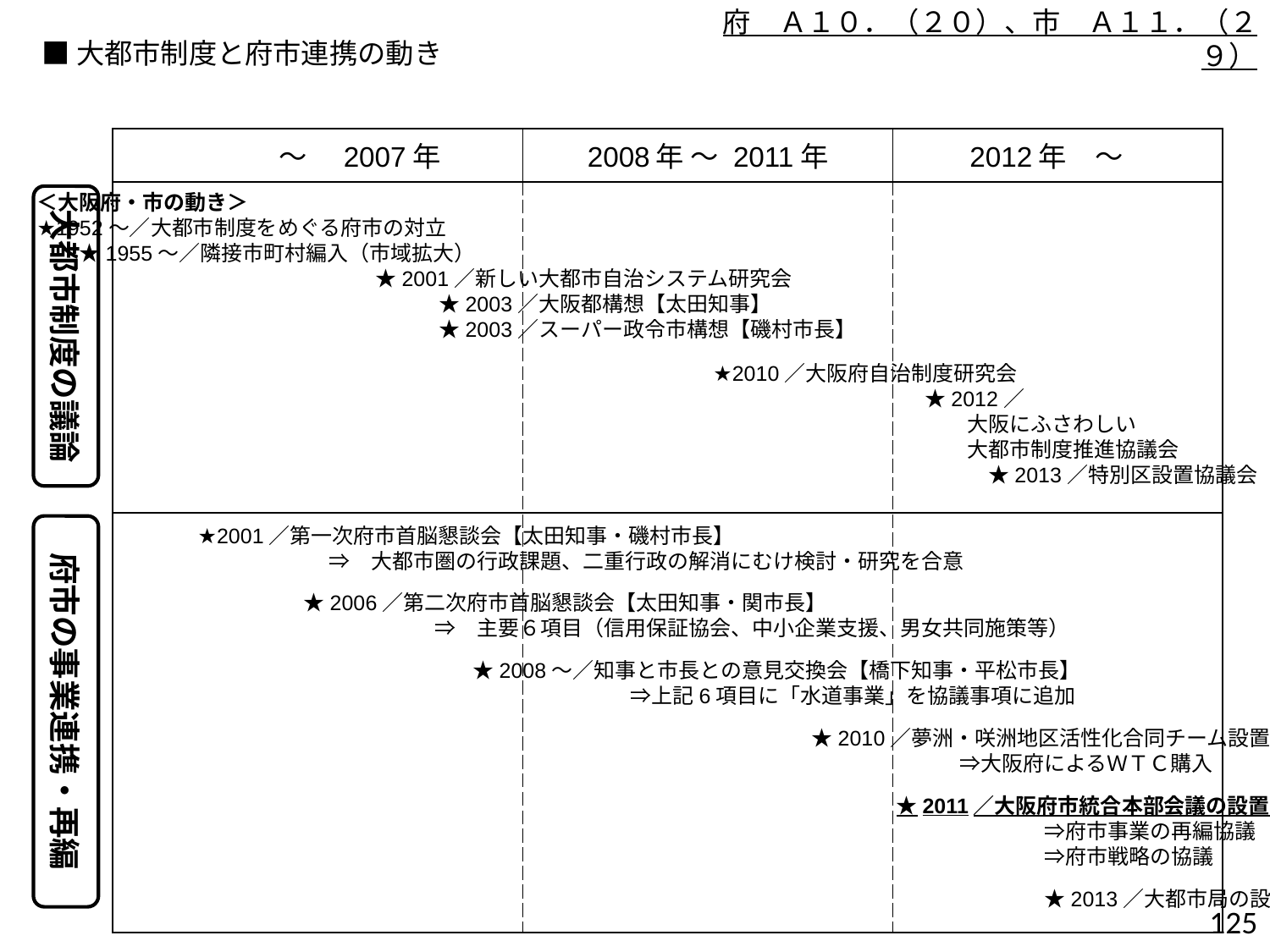

府　Ａ１０．（２０）、市　Ａ１１．（２９）
■大都市制度と府市連携の動き
| ～　2007年 | 2008年 ～ 2011年 | 2012年　～ |
| --- | --- | --- |
|  |  |  |
|  |  |  |
＜大阪府・市の動き＞
★1952～／大都市制度をめぐる府市の対立
　　★1955～／隣接市町村編入（市域拡大）
　　　　　　　　　　　　　　　　★2001／新しい大都市自治システム研究会
　　　　　　　　　　　　　　　　　　　★2003／大阪都構想【太田知事】
　　　　　　　　　　　　　　　　　　　★2003／スーパー政令市構想【磯村市長】
大都市制度の議論
★2010／大阪府自治制度研究会
　　　　　　　　　　★2012／
　　　　　　　　　　　　大阪にふさわしい
　　　　　　　　　　　　大都市制度推進協議会
　　　　　　　　　　　　　★2013／特別区設置協議会
府市の事業連携・再編
★2001／第一次府市首脳懇談会【太田知事・磯村市長】
　　　　　　 ⇒　大都市圏の行政課題、二重行政の解消にむけ検討・研究を合意

　　　　　★2006／第二次府市首脳懇談会【太田知事・関市長】
　　　　　　　　　　　 ⇒　主要６項目（信用保証協会、中小企業支援、男女共同施策等）

　　　　　　　　　　　　　★2008～／知事と市長との意見交換会【橋下知事・平松市長】
　　　　　　　　　　　　　　　　 　　　　 ⇒上記6項目に「水道事業」を協議事項に追加

　　　　　　　　　　　　　　　　　　　　　　　　　　　　　★2010／夢洲・咲洲地区活性化合同チーム設置
　　　　　　　　　　　　　　　　　　　　　　　　　　　　　　　　　　　　⇒大阪府によるＷＴＣ購入

　　　　　　　　　　　　　　　　　　　　　　　　　　　　　　　　　★2011／大阪府市統合本部会議の設置
　　　　　　　　　　　　　　　　　　　　　　　　　　　　　　　　　　　　　　　　⇒府市事業の再編協議（ＡＢ項目）
　　　　　　　　　　　　　　　　　　　　　　　　　　　　　　　　　　　　　　　　⇒府市戦略の協議

　　　　　　　　　　　　　　　　　　　　　　　　　　　　　　　　　　　　　　　　★2013／大都市局の設置
125